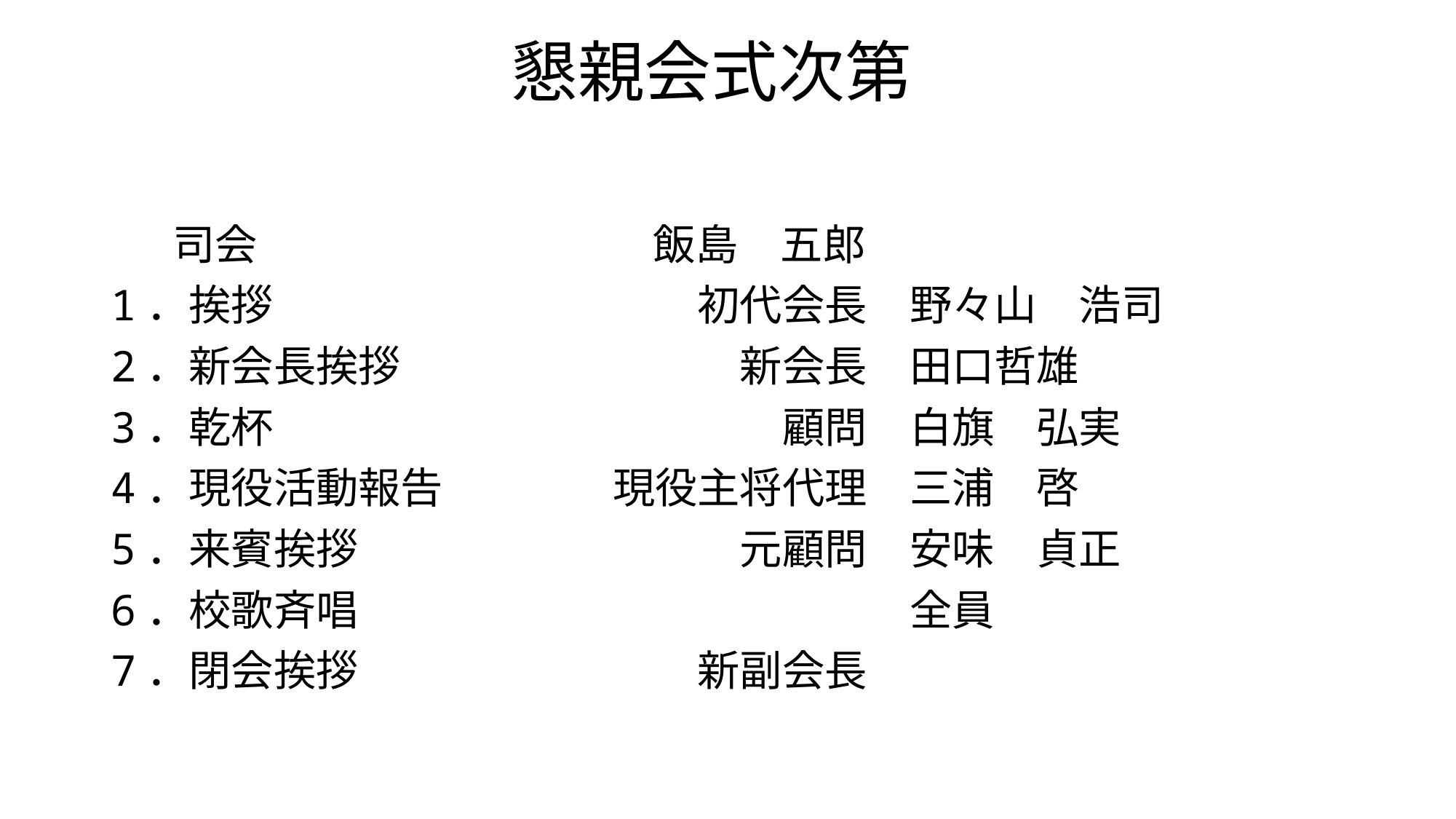

# 懇親会式次第
 　司会　　　　　　               飯島　五郎
1．挨拶　　　　　　　　　　初代会長　野々山　浩司
2．新会長挨拶　　　　　　　　新会長　田口哲雄
3．乾杯　　　　　　　　　　　　顧問　白旗　弘実
4．現役活動報告　　　　現役主将代理　三浦　啓
5．来賓挨拶　　　　　　　　　元顧問　安味　貞正
6．校歌斉唱　　　　　　　　　　　　　全員
7．閉会挨拶　　　　　　　　新副会長